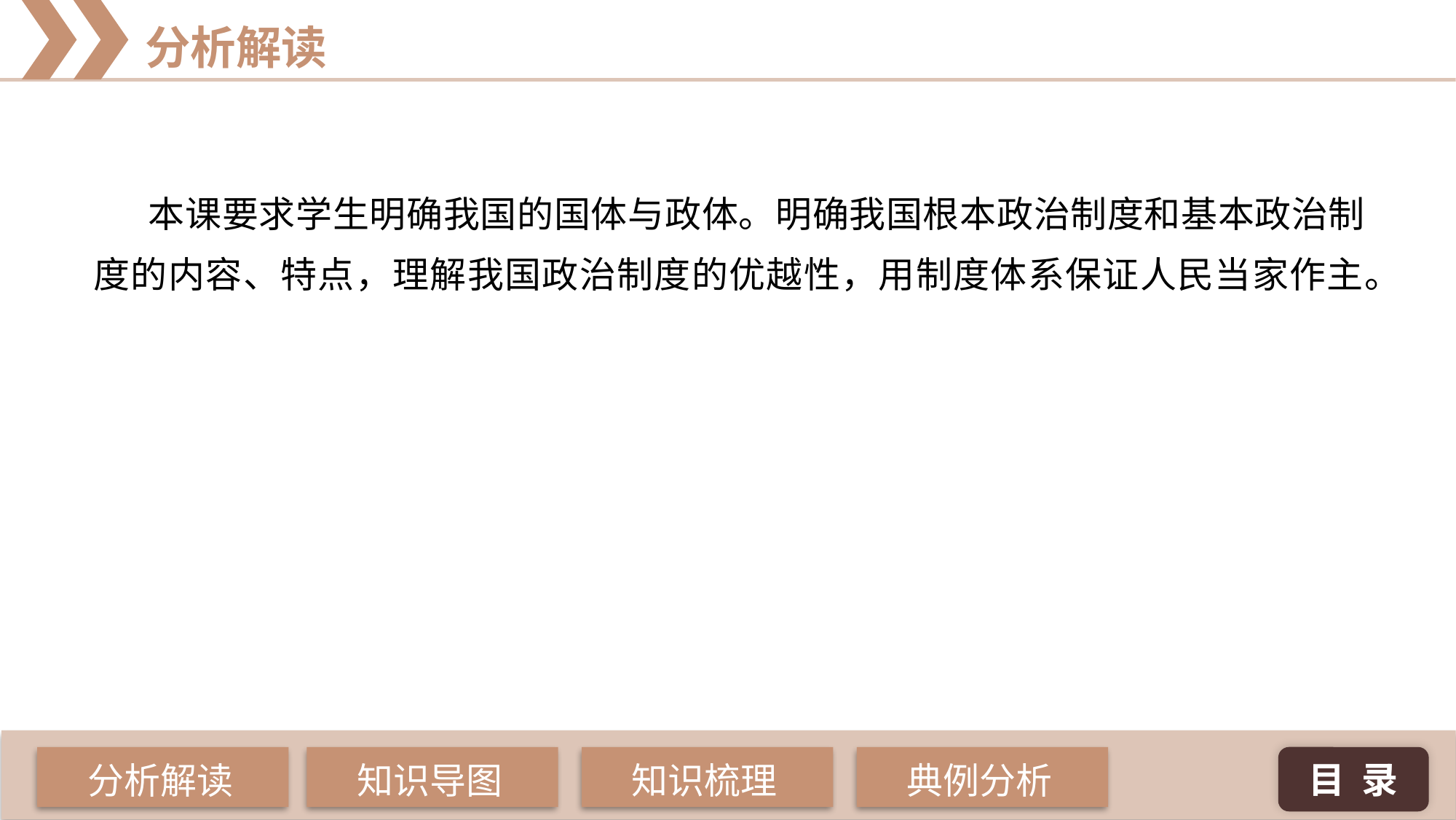

本课要求学生明确我国的国体与政体。明确我国根本政治制度和基本政治制度的内容、特点，理解我国政治制度的优越性，用制度体系保证人民当家作主。